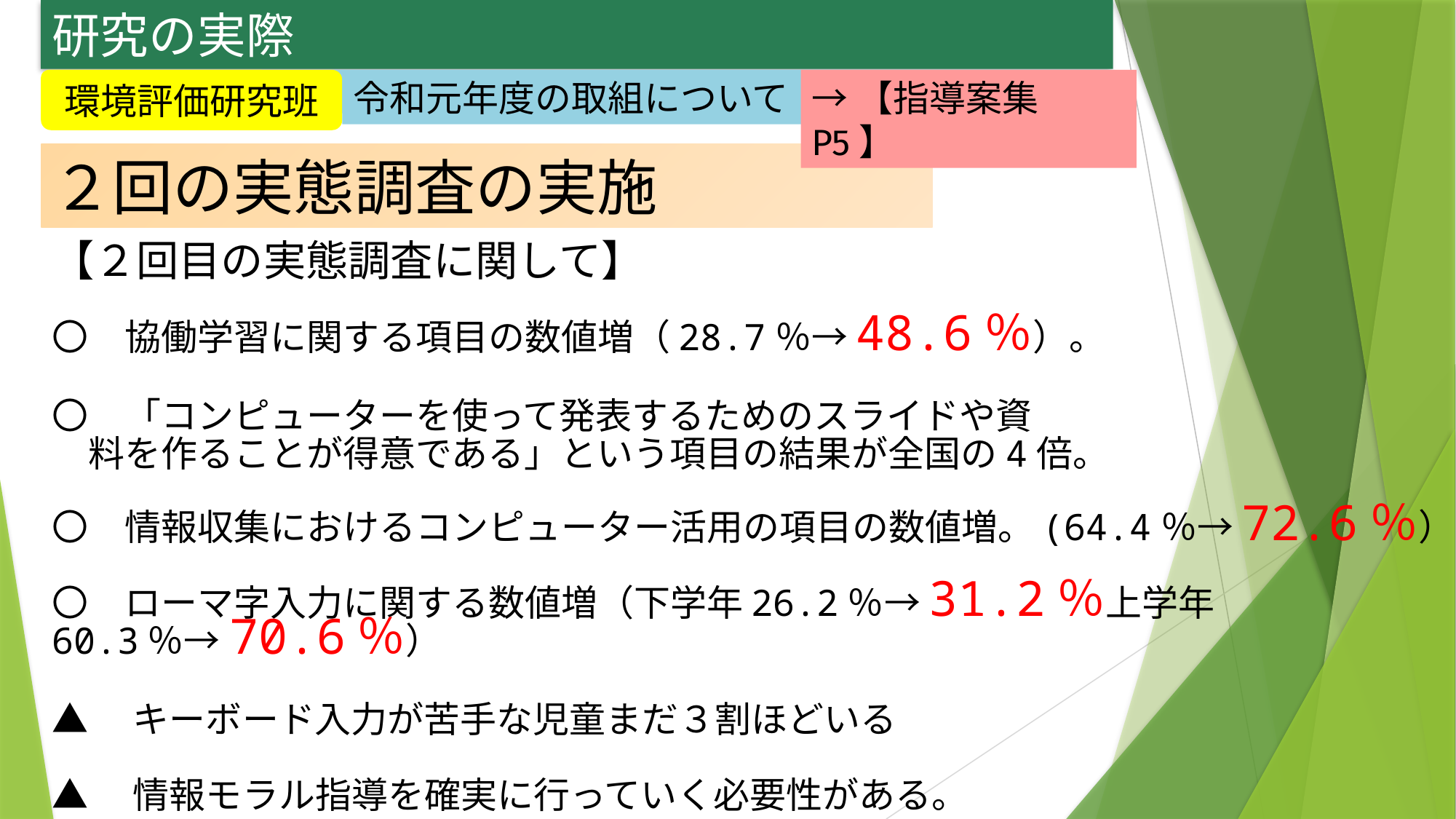

研究の実際
→【指導案集P5】
環境評価研究班
環境評価研究班
令和元年度の取組について
令和元年度の取組について
２回の実態調査の実施
【２回目の実態調査に関して】

〇　協働学習に関する項目の数値増（28.7％→48.6％）。

〇　「コンピューターを使って発表するためのスライドや資
　料を作ることが得意である」という項目の結果が全国の4倍。

〇　情報収集におけるコンピューター活用の項目の数値増。(64.4％→72.6％）

〇　ローマ字入力に関する数値増（下学年26.2％→31.2％上学年60.3％→70.6％）

▲　キーボード入力が苦手な児童まだ３割ほどいる

▲　情報モラル指導を確実に行っていく必要性がある。